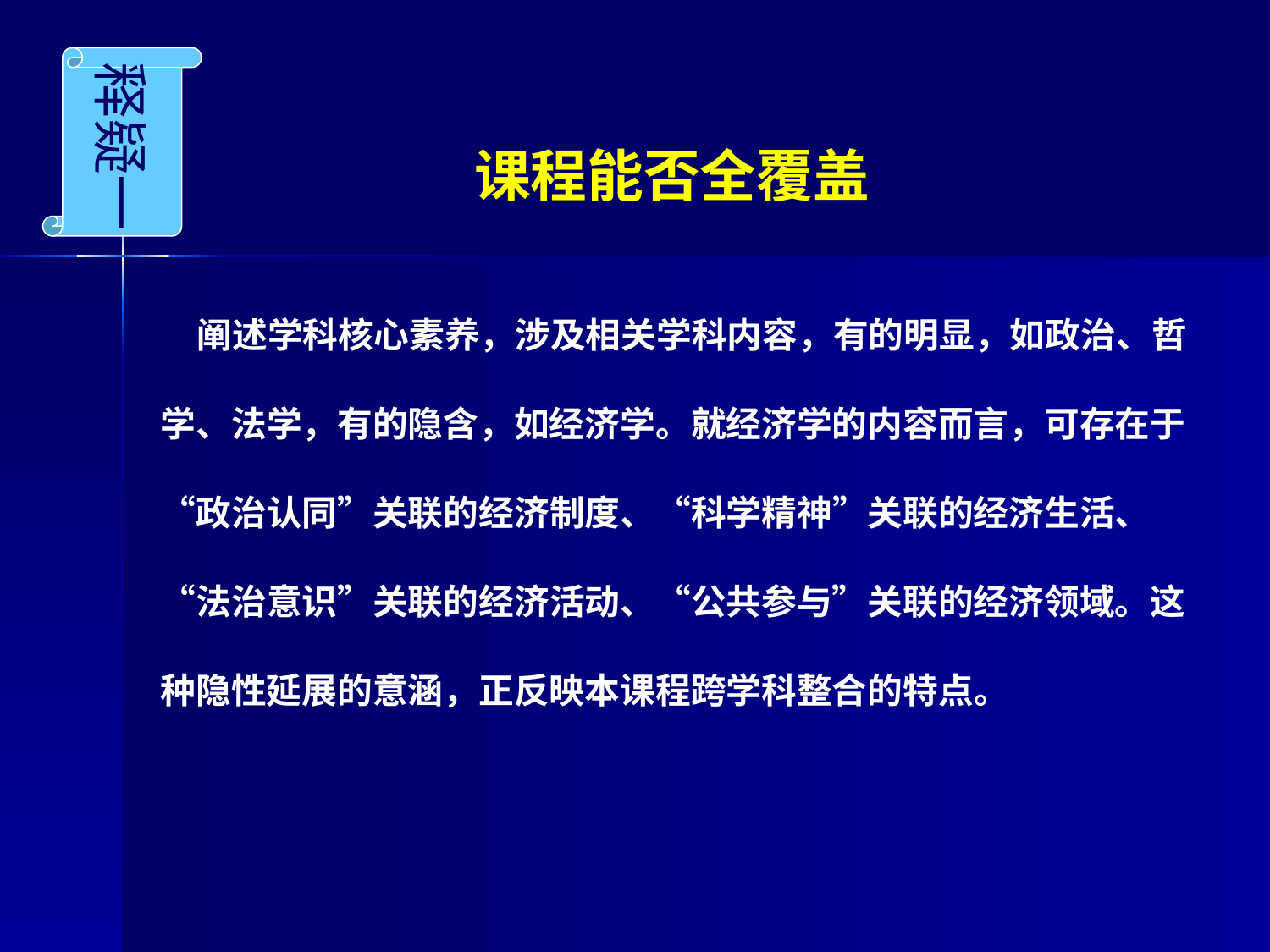

释疑一
# 课程能否全覆盖
    阐述学科核心素养，涉及相关学科内容，有的明显，如政治、哲学、法学，有的隐含，如经济学。就经济学的内容而言，可存在于“政治认同”关联的经济制度、“科学精神”关联的经济生活、“法治意识”关联的经济活动、“公共参与”关联的经济领域。这种隐性延展的意涵，正反映本课程跨学科整合的特点。